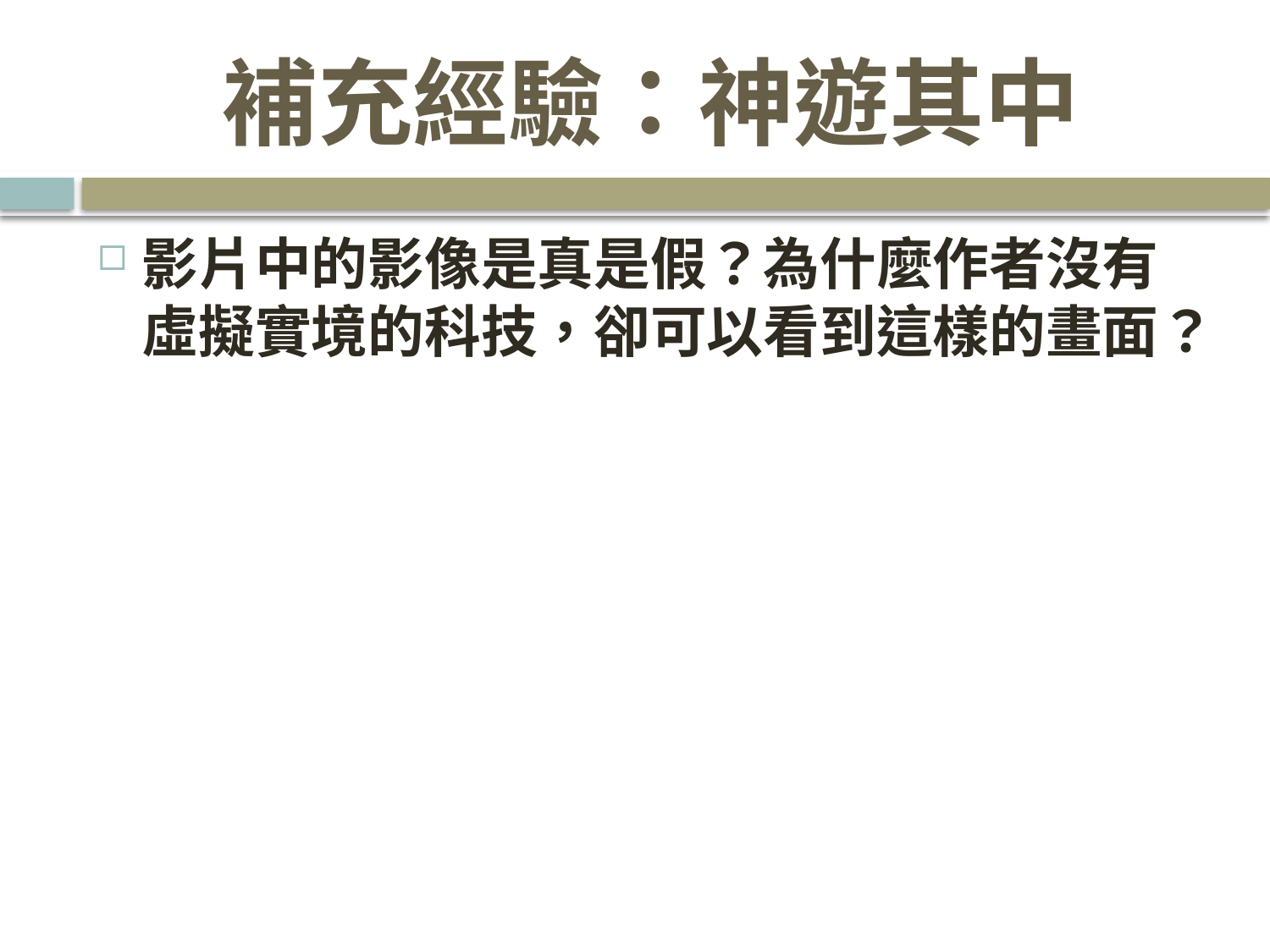

# 補充經驗：神遊其中
影片中的影像是真是假？為什麼作者沒有虛擬實境的科技，卻可以看到這樣的畫面？